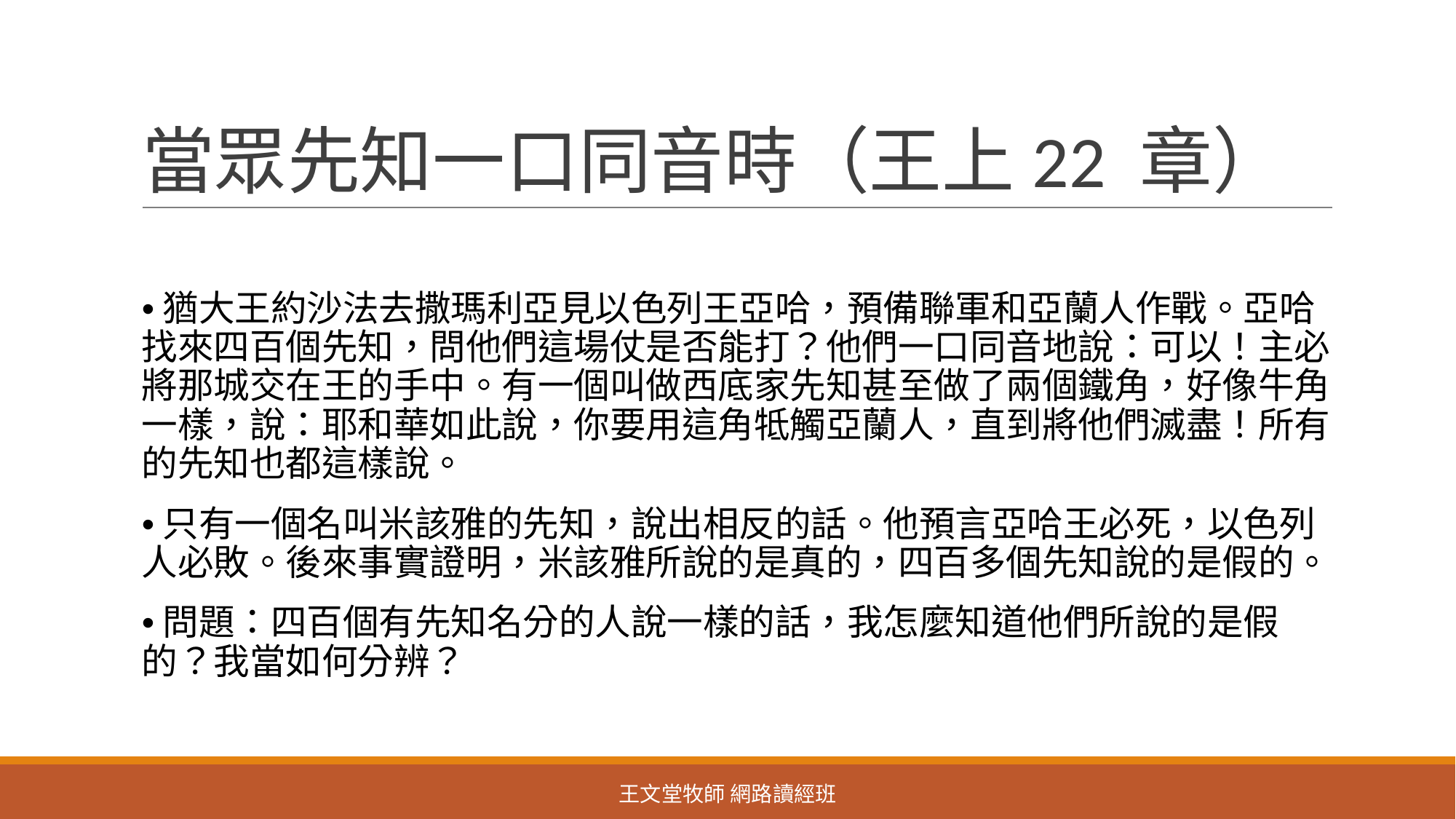

# 當眾先知一口同音時（王上22 章）

•猶大王約沙法去撒瑪利亞見以色列王亞哈，預備聯軍和亞蘭人作戰。亞哈找來四百個先知，問他們這場仗是否能打？他們一口同音地說：可以！主必將那城交在王的手中。有一個叫做西底家先知甚至做了兩個鐵角，好像牛角一樣，說：耶和華如此說，你要用這角牴觸亞蘭人，直到將他們滅盡！所有的先知也都這樣說。
•只有一個名叫米該雅的先知，說出相反的話。他預言亞哈王必死，以色列人必敗。後來事實證明，米該雅所說的是真的，四百多個先知說的是假的。
•問題：四百個有先知名分的人說一樣的話，我怎麼知道他們所說的是假的？我當如何分辨？
王文堂牧師 網路讀經班